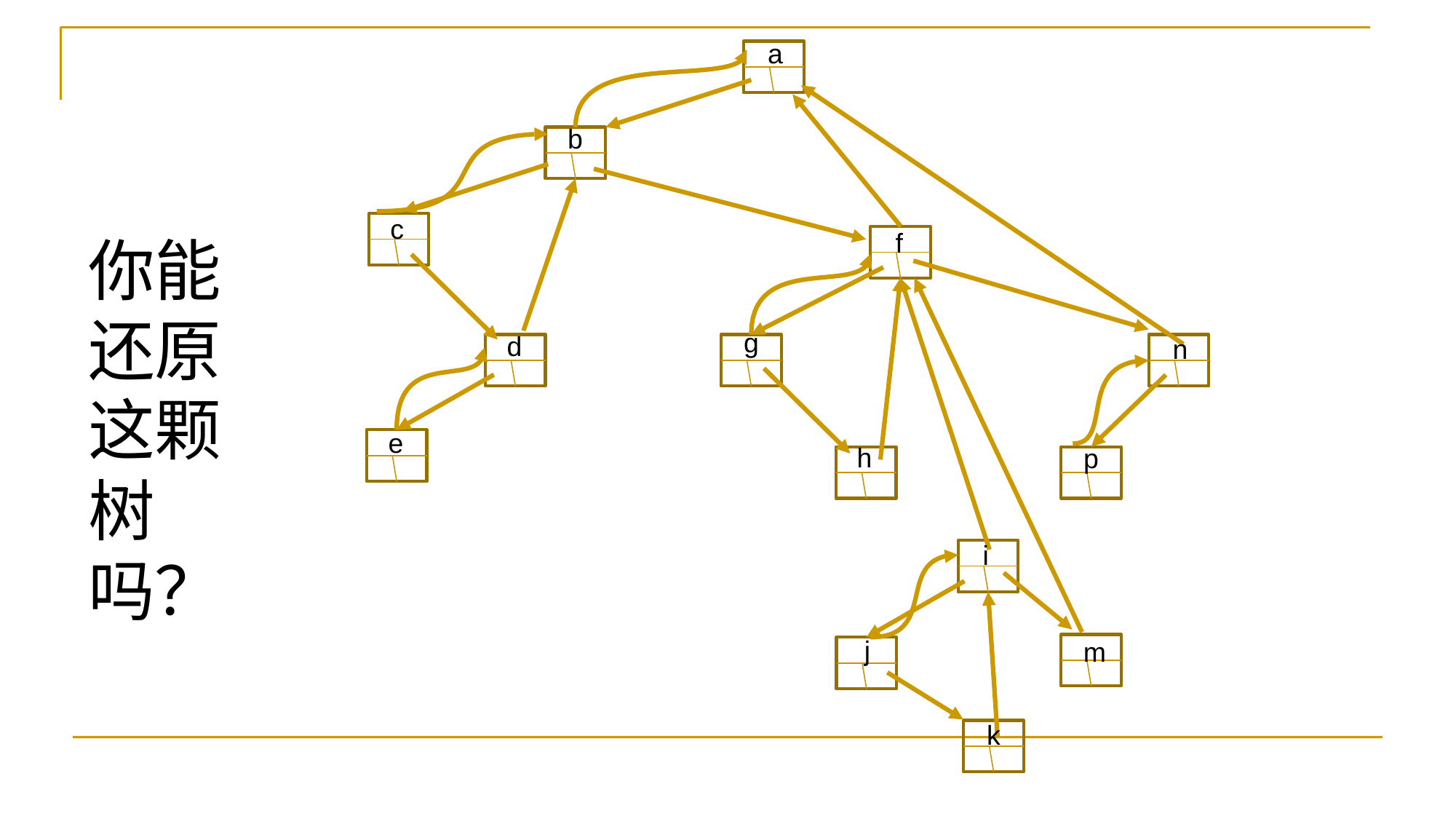

a

b

c

f

g
d
n

e

h
p

i

j
m

k

你能还原这颗树吗？